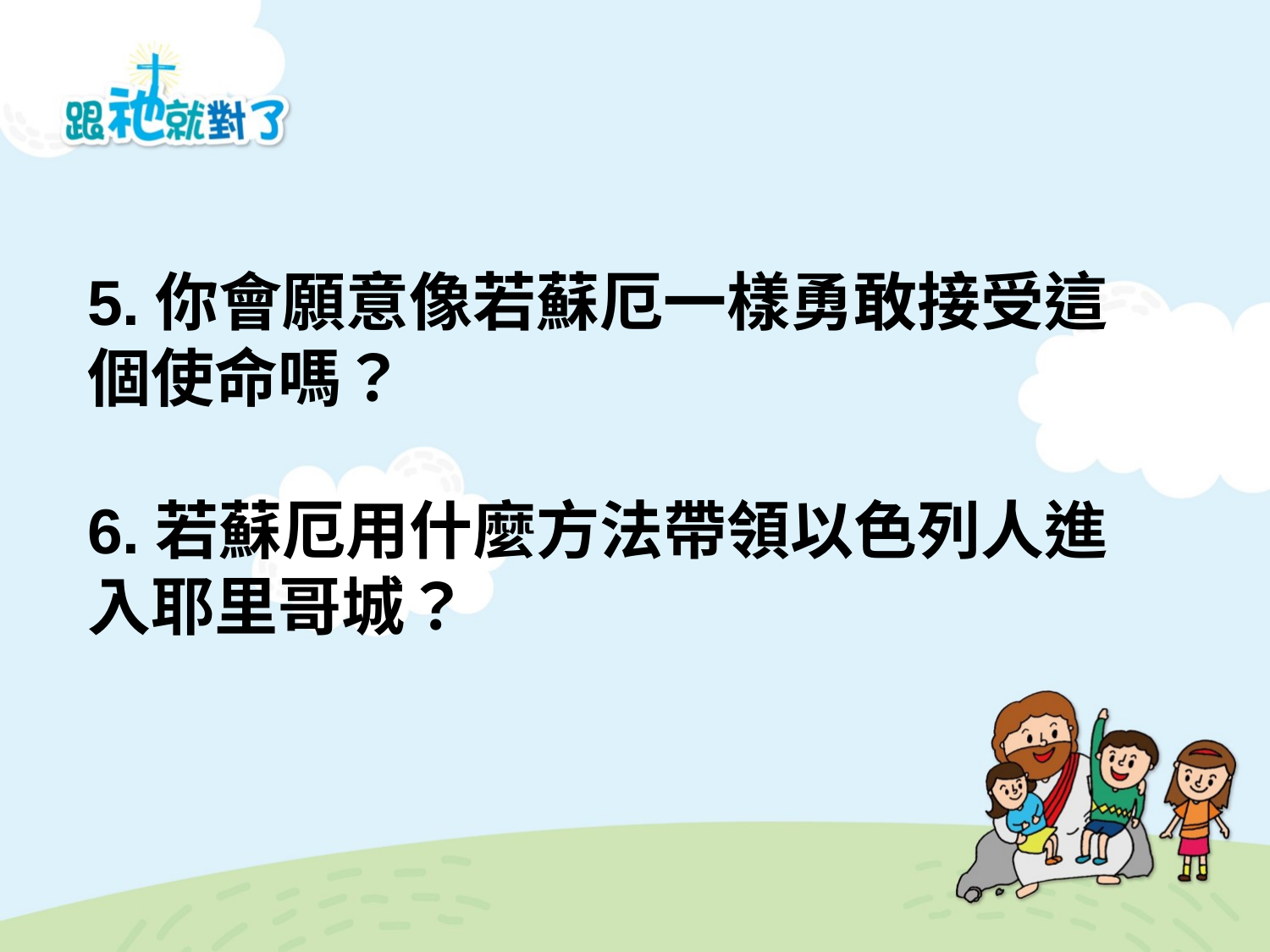

5.你會願意像若蘇厄一樣勇敢接受這個使命嗎？

6.若蘇厄用什麼方法帶領以色列人進入耶里哥城？